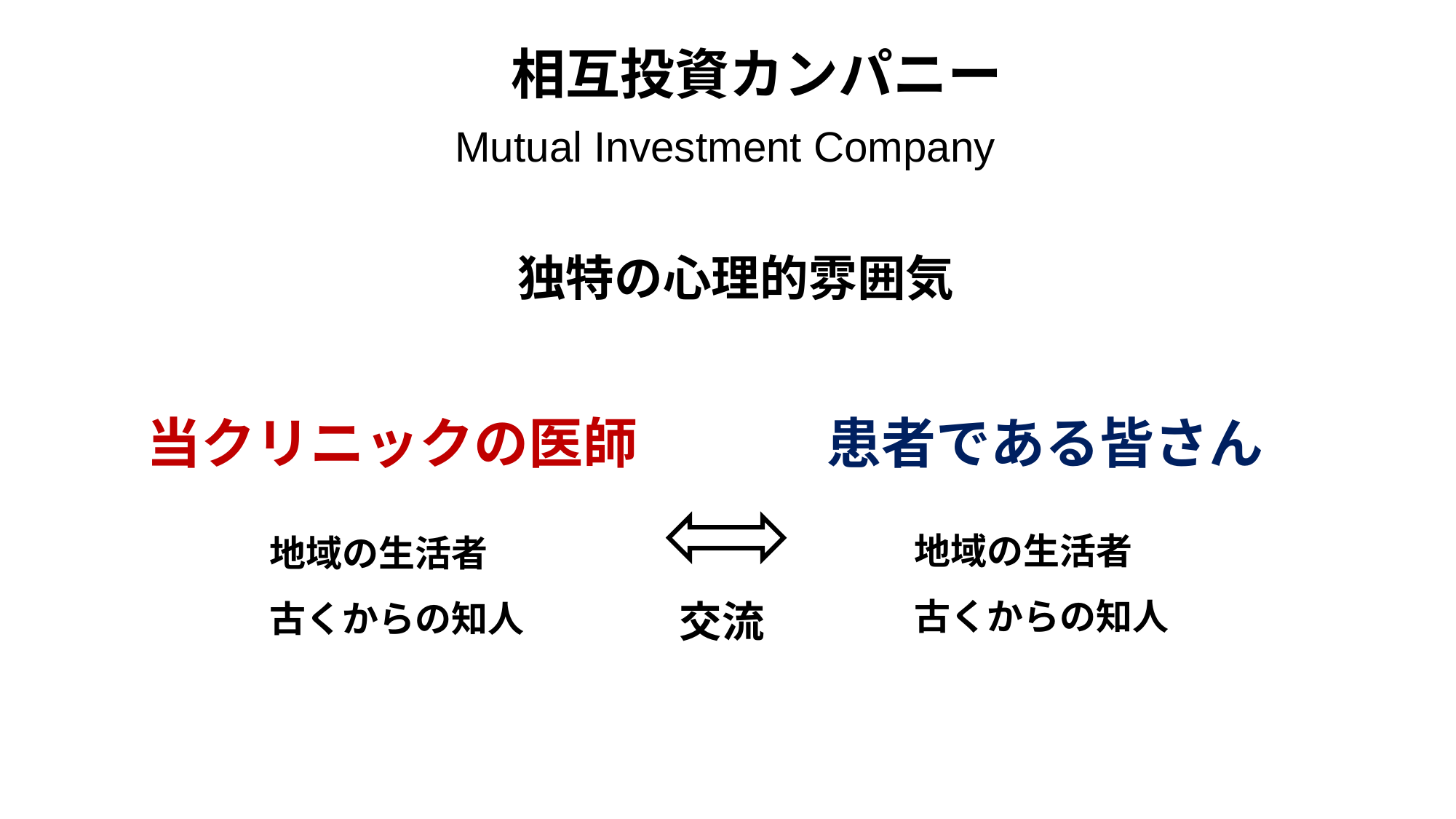

相互投資カンパニー
Mutual Investment Company
独特の心理的雰囲気
患者である皆さん
当クリニックの医師
地域の生活者
古くからの知人
地域の生活者
古くからの知人

交流